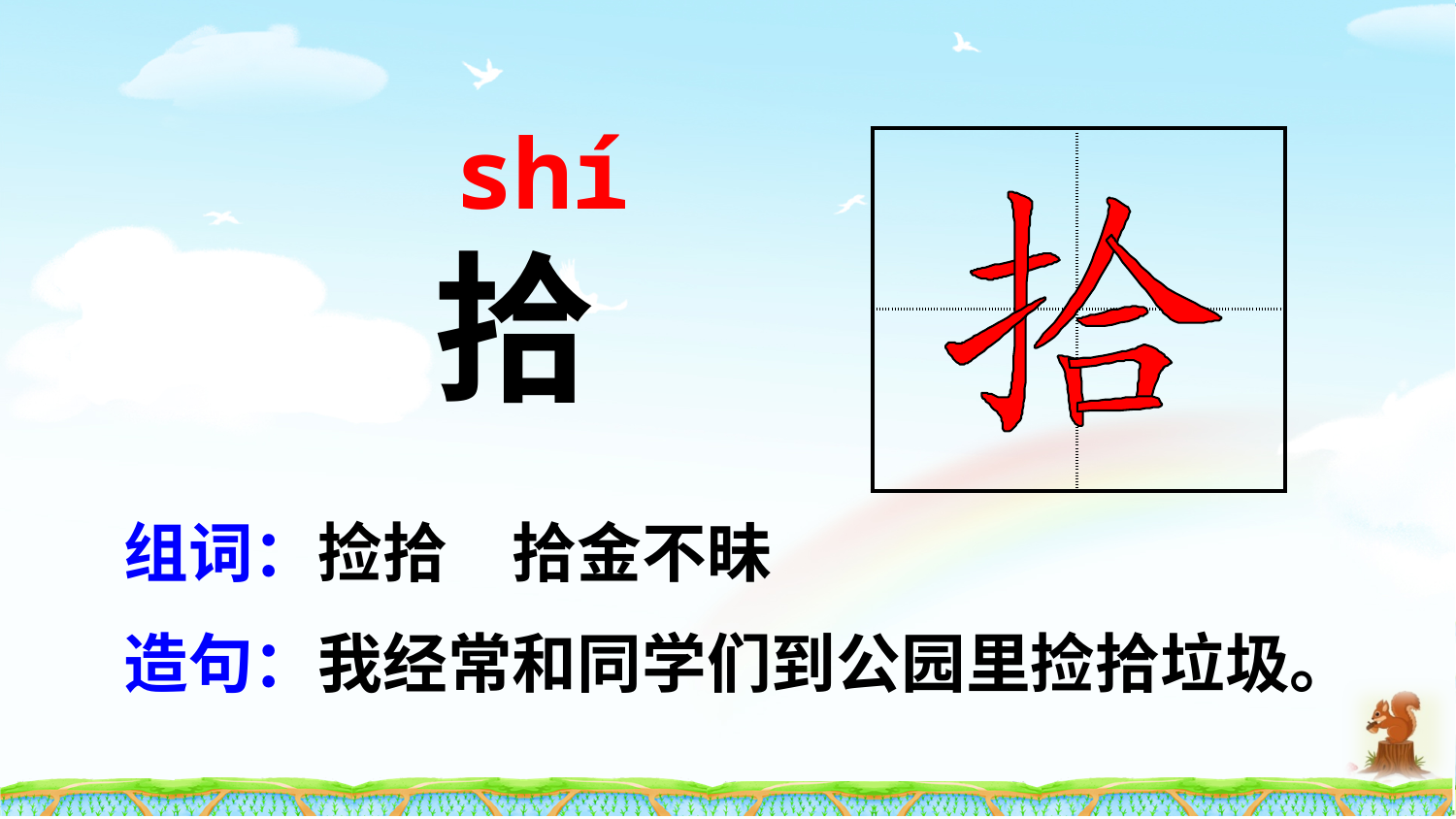

shí
|  |  |
| --- | --- |
|  |  |

拾

组词：捡拾　拾金不昧
造句：我经常和同学们到公园里捡拾垃圾。